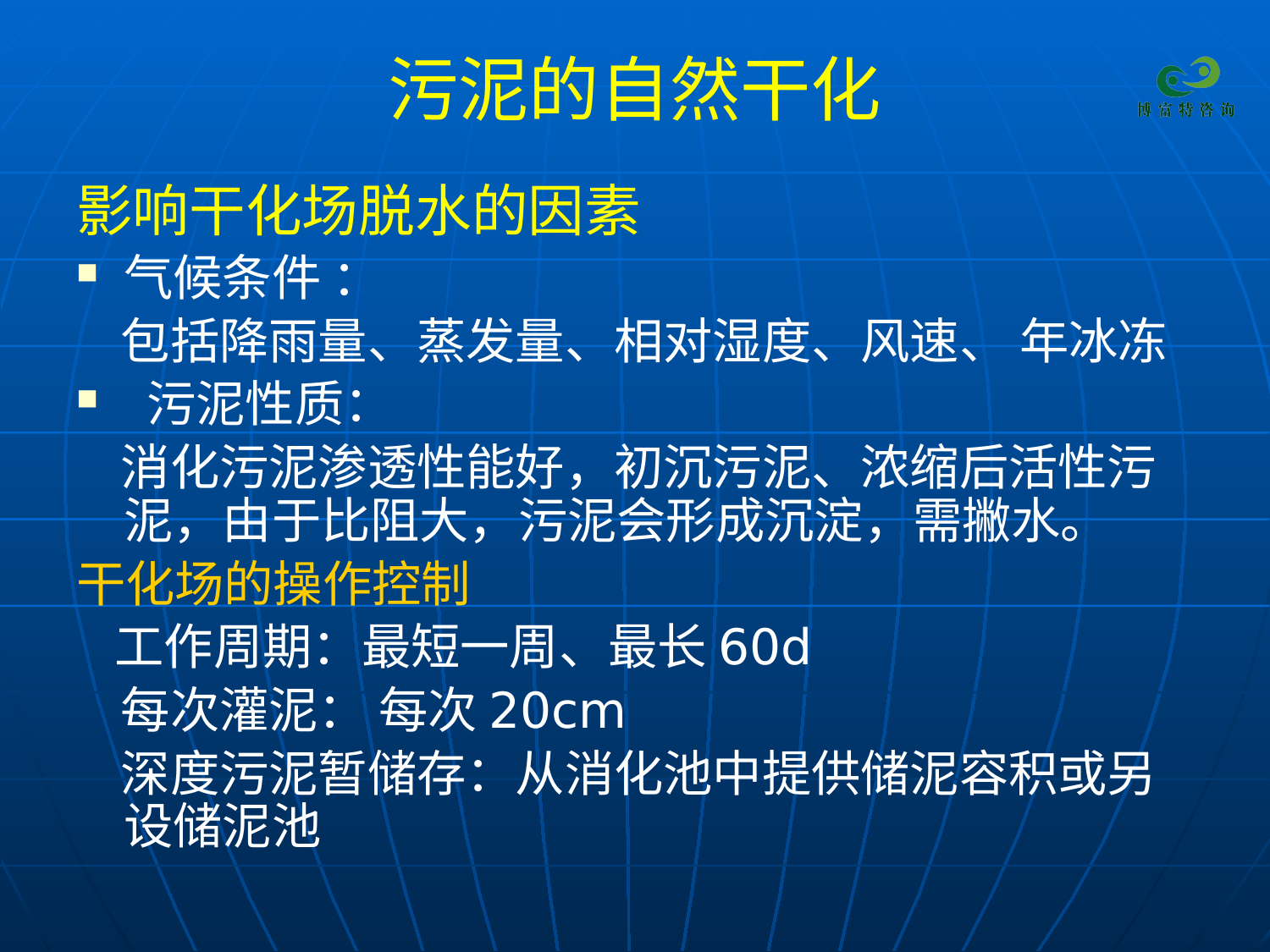

# 污泥的自然干化
影响干化场脱水的因素
气候条件 ：
   包括降雨量、蒸发量、相对湿度、风速、 年冰冻
 污泥性质：
   消化污泥渗透性能好，初沉污泥、浓缩后活性污泥，由于比阻大，污泥会形成沉淀，需撇水。
干化场的操作控制
   工作周期：最短一周、最长60d
   每次灌泥： 每次20cm
   深度污泥暂储存：从消化池中提供储泥容积或另设储泥池